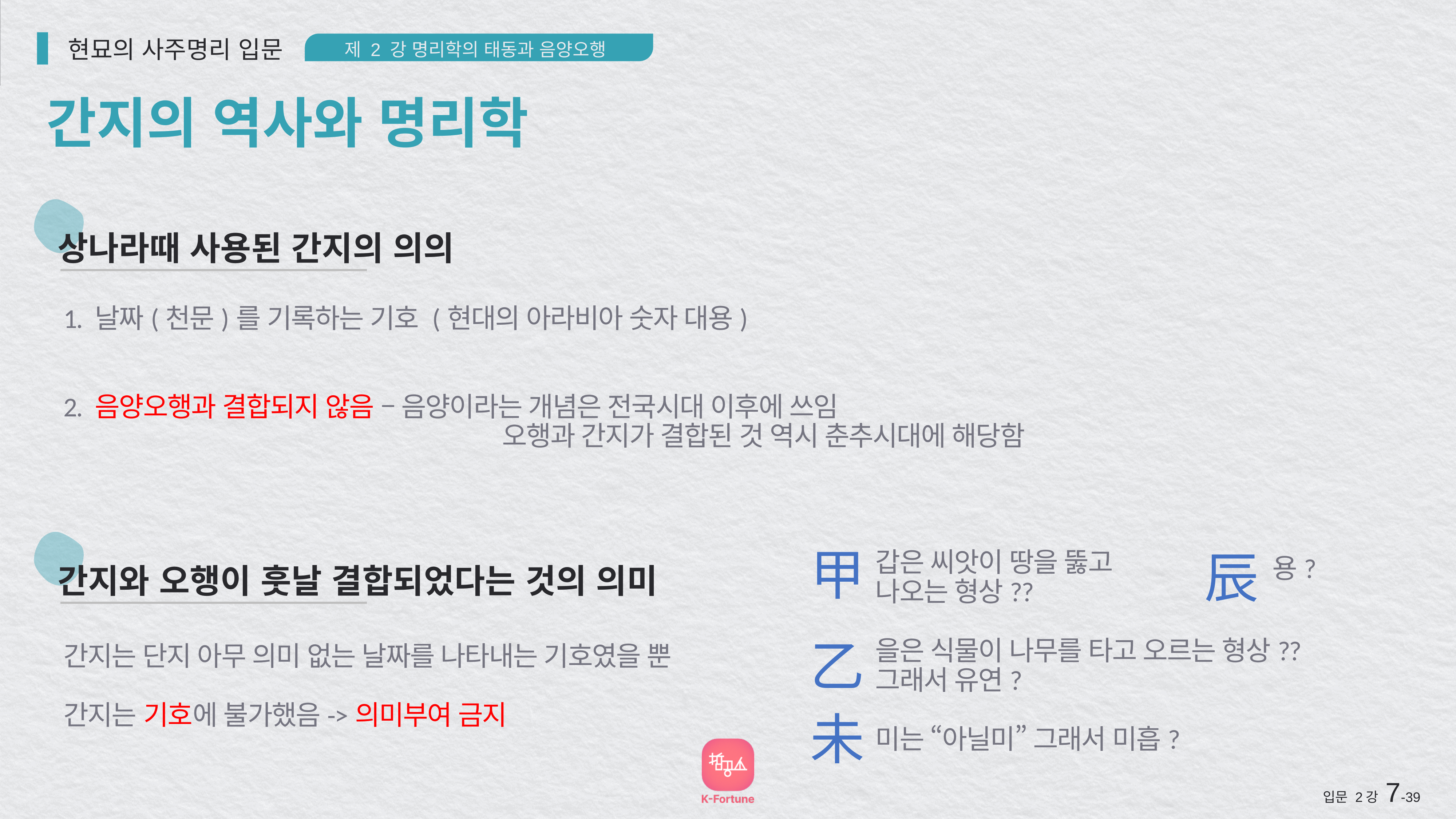

현묘의 사주명리 입문

제 2 강 명리학의 태동과 음양오행
간지의 역사와 명리학

상나라때 사용된 간지의 의의
1. 날짜(천문)를 기록하는 기호 (현대의 아라비아 숫자 대용)

2. 음양오행과 결합되지 않음 – 음양이라는 개념은 전국시대 이후에 쓰임
                                                                 오행과 간지가 결합된 것 역시 춘추시대에 해당함

甲
갑은 씨앗이 땅을 뚫고
나오는 형상??

을은 식물이 나무를 타고 오르는 형상?? 그래서 유연?

미는 “아닐미” 그래서 미흡?
辰
용?
간지와 오행이 훗날 결합되었다는 것의 의미

乙
간지는 단지 아무 의미 없는 날짜를 나타내는 기호였을 뿐

간지는 기호에 불가했음->의미부여 금지
未